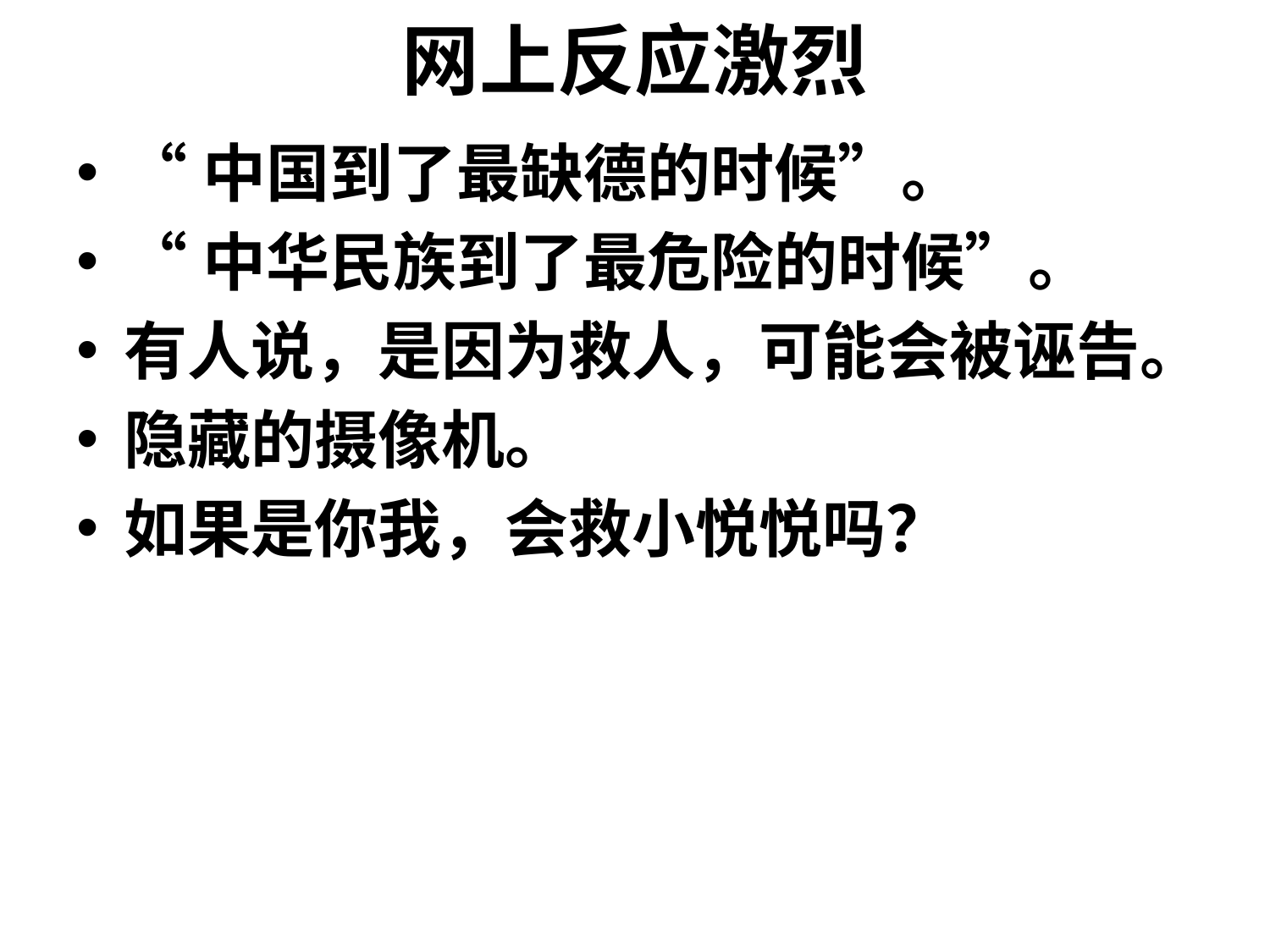

# 网上反应激烈
“中国到了最缺德的时候”。
“中华民族到了最危险的时候”。
有人说，是因为救人，可能会被诬告。
隐藏的摄像机。
如果是你我，会救小悦悦吗？